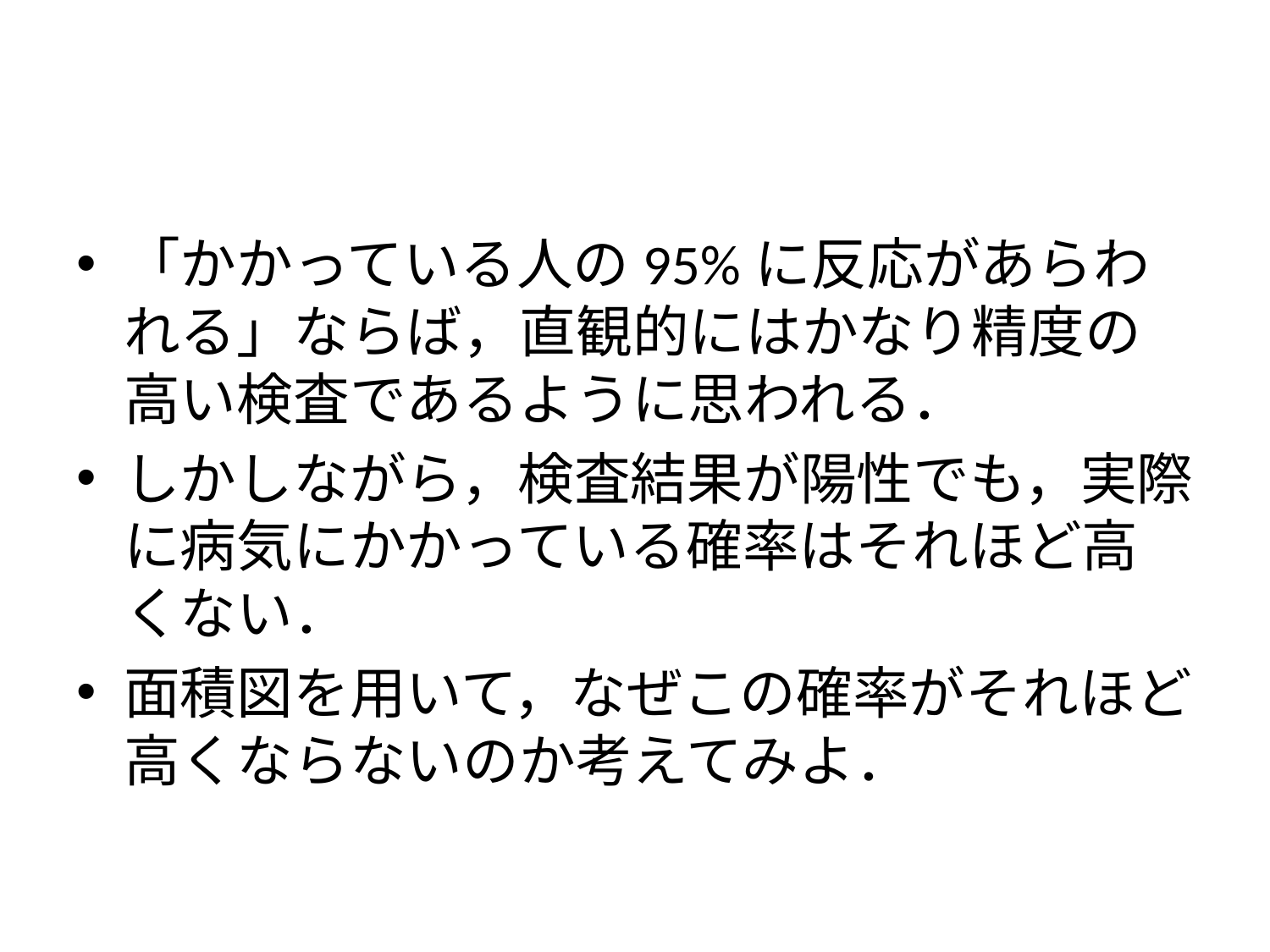

#
「かかっている人の95%に反応があらわれる」ならば，直観的にはかなり精度の高い検査であるように思われる．
しかしながら，検査結果が陽性でも，実際に病気にかかっている確率はそれほど高くない．
面積図を用いて，なぜこの確率がそれほど高くならないのか考えてみよ．